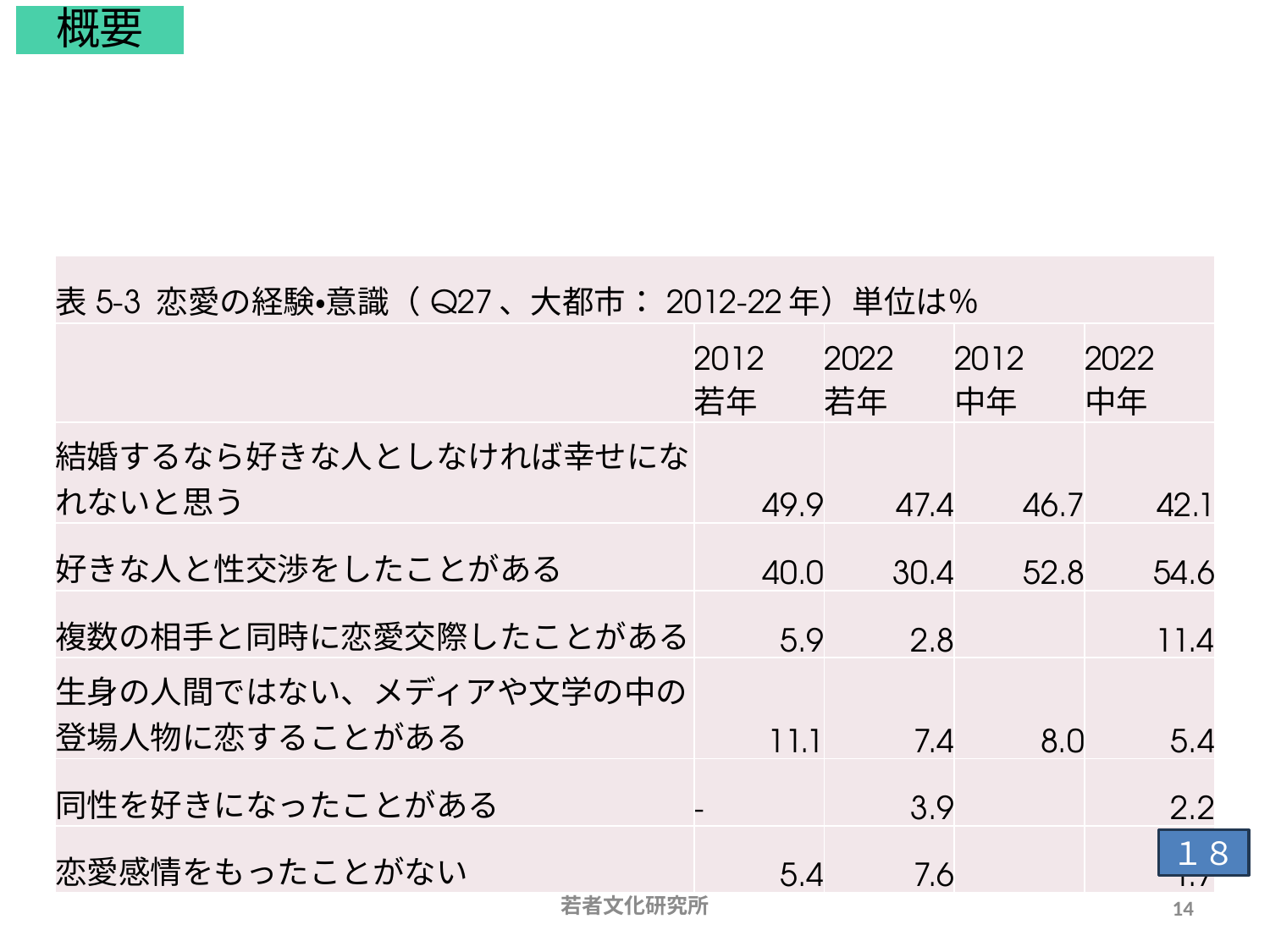

概要
# 結婚するならば好きな人としなければ幸せになれないと思う
| 表5-3 恋愛の経験・意識（Q27、大都市：2012-22年）単位は％ |  |  |  |  |
| --- | --- | --- | --- | --- |
|  | 2012 若年 | 2022 若年 | 2012 中年 | 2022 中年 |
| 結婚するなら好きな人としなければ幸せになれないと思う | 49.9 | 47.4 | 46.7 | 42.1 |
| 好きな人と性交渉をしたことがある | 40.0 | 30.4 | 52.8 | 54.6 |
| 複数の相手と同時に恋愛交際したことがある | 5.9 | 2.8 |  | 11.4 |
| 生身の人間ではない、メディアや文学の中の登場人物に恋することがある | 11.1 | 7.4 | 8.0 | 5.4 |
| 同性を好きになったことがある | - | 3.9 |  | 2.2 |
| 恋愛感情をもったことがない | 5.4 | 7.6 |  | 1.7 |
１８
若者文化研究所
14